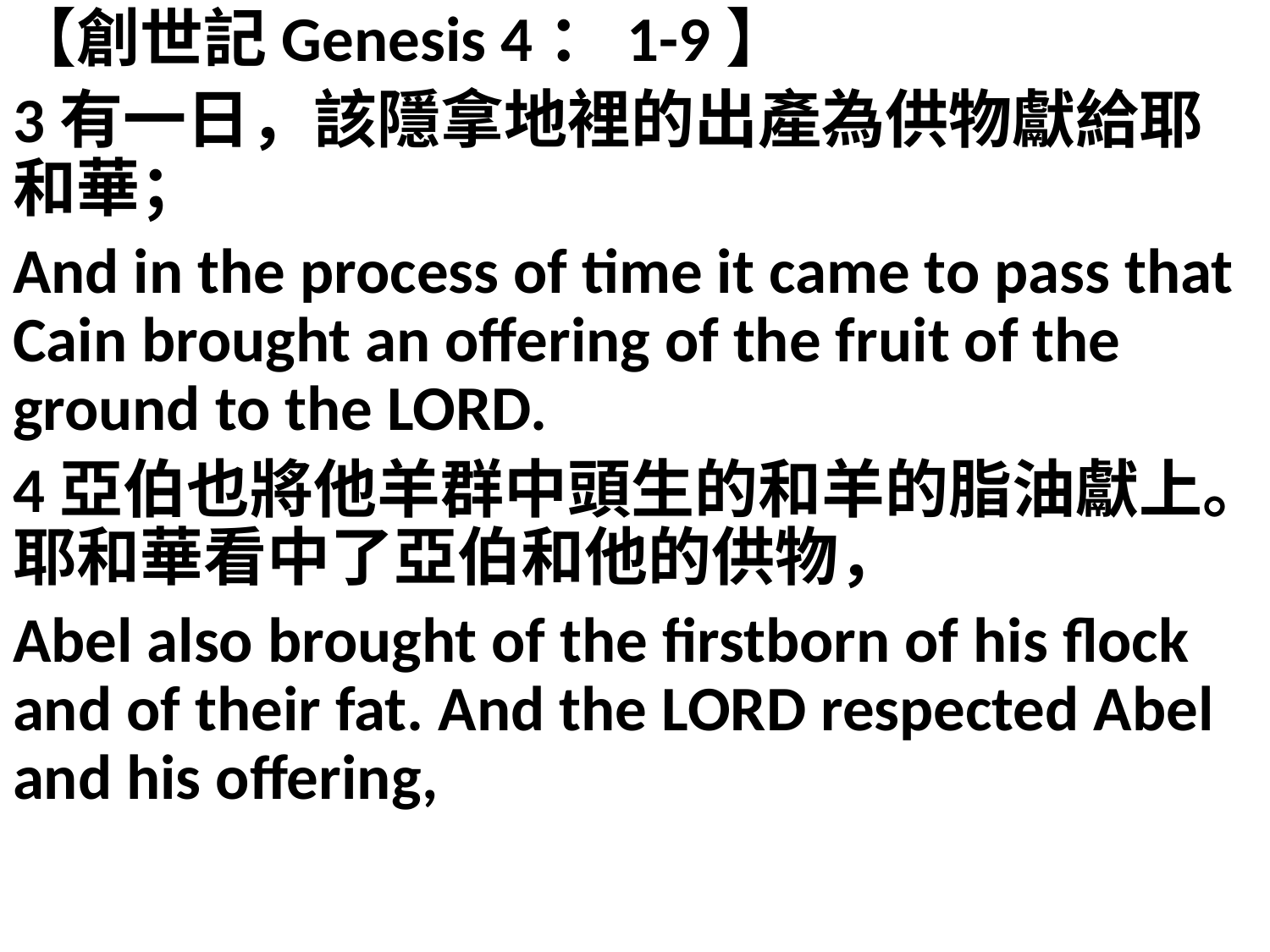

【創世記Genesis 4：1-9】
3有一日，該隱拿地裡的出產為供物獻給耶和華；
And in the process of time it came to pass that Cain brought an offering of the fruit of the ground to the LORD.
4亞伯也將他羊群中頭生的和羊的脂油獻上。耶和華看中了亞伯和他的供物，
Abel also brought of the firstborn of his flock and of their fat. And the LORD respected Abel and his offering,